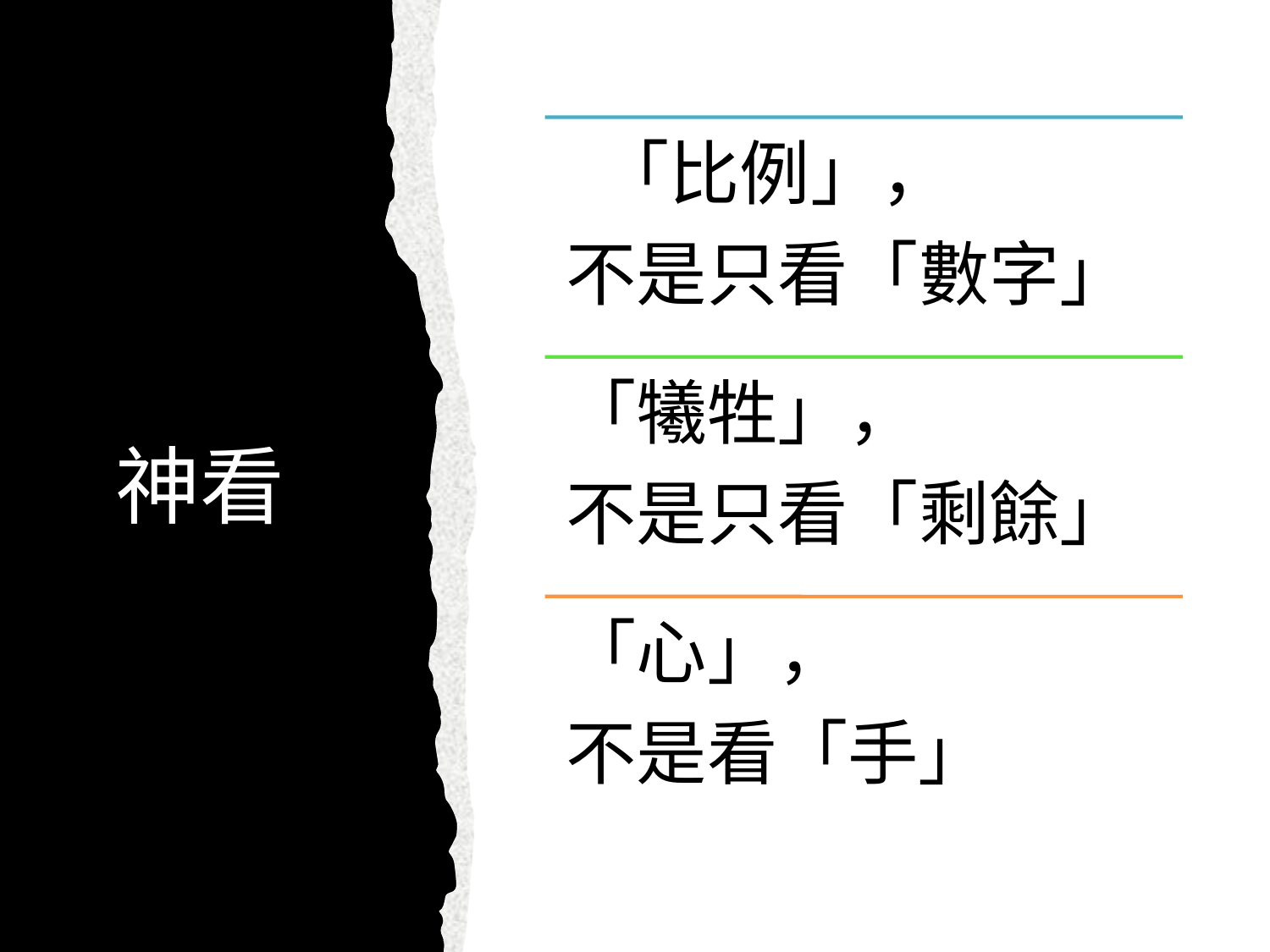

「比例」，
不是只看「數字」
「犧牲」，
不是只看「剩餘」
「心」，
不是看「手」
# 神看